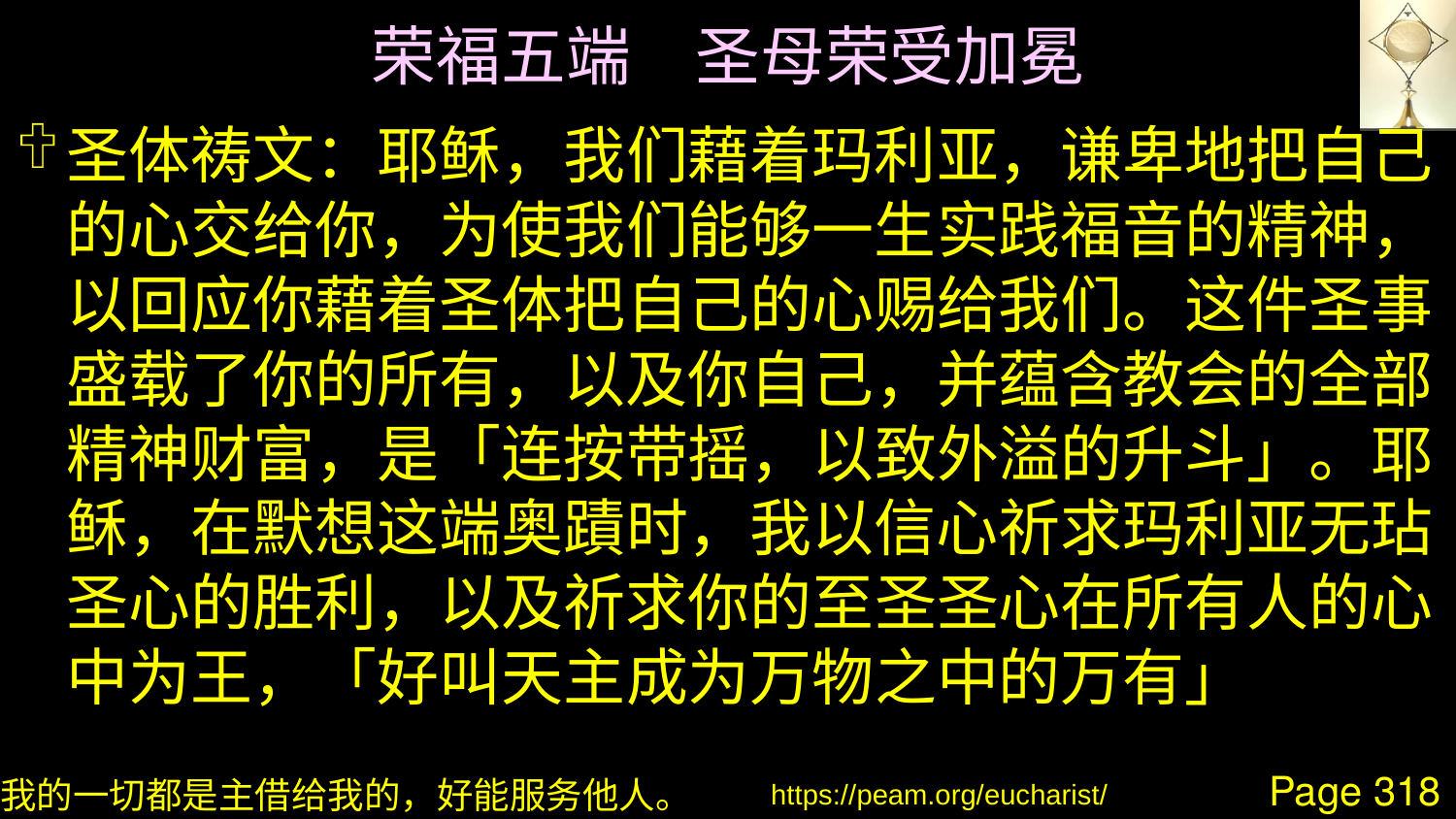

# 荣福五端　圣母荣受加冕
圣体祷文：耶稣，我们藉着玛利亚，谦卑地把自己的心交给你，为使我们能够一生实践福音的精神，以回应你藉着圣体把自己的心赐给我们。这件圣事盛载了你的所有，以及你自己，并蕴含教会的全部精神财富，是「连按带摇，以致外溢的升斗」。耶稣，在默想这端奥蹟时，我以信心祈求玛利亚无玷圣心的胜利，以及祈求你的至圣圣心在所有人的心中为王，「好叫天主成为万物之中的万有」